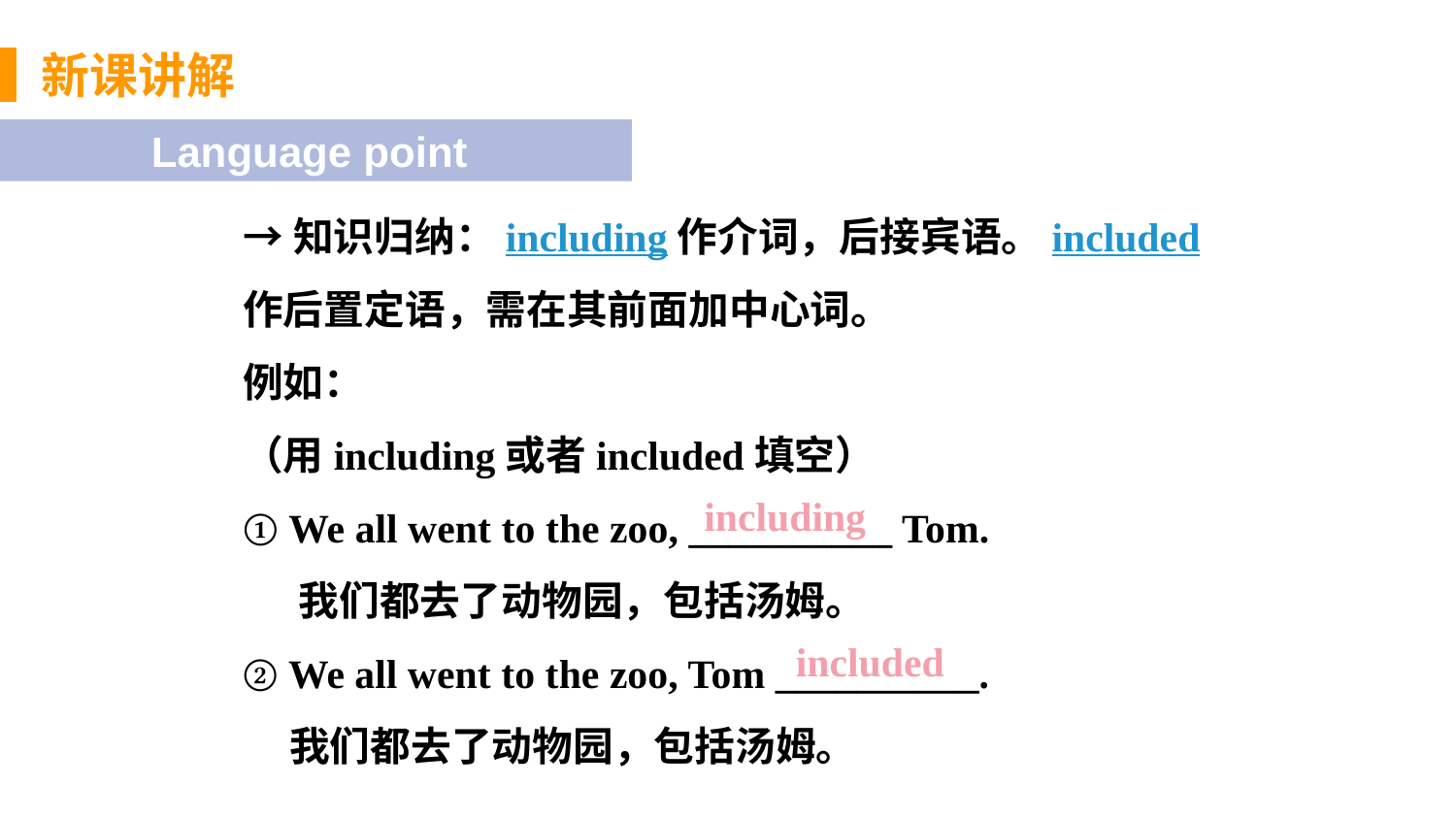

新课讲解

Language point
→知识归纳：including作介词，后接宾语。included作后置定语，需在其前面加中心词。
例如：
（用including或者included填空）
① We all went to the zoo, __________ Tom.
     我们都去了动物园，包括汤姆。
② We all went to the zoo, Tom __________.
    我们都去了动物园，包括汤姆。
including

         included